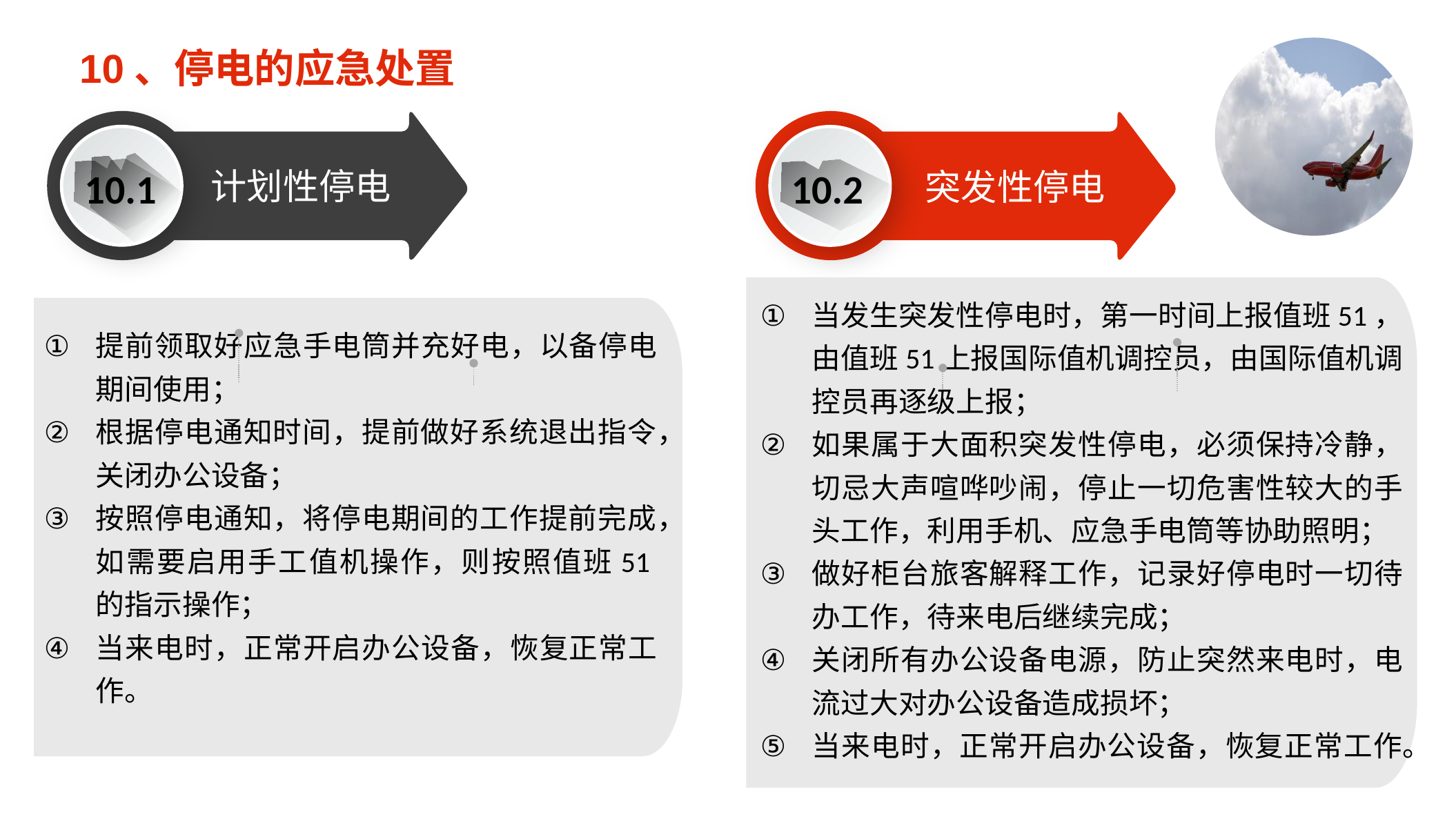

10、停电的应急处置

计划性停电

突发性停电
10.2
10.1

当发生突发性停电时，第一时间上报值班51，由值班51上报国际值机调控员，由国际值机调控员再逐级上报；
如果属于大面积突发性停电，必须保持冷静，切忌大声喧哗吵闹，停止一切危害性较大的手头工作，利用手机、应急手电筒等协助照明；
做好柜台旅客解释工作，记录好停电时一切待办工作，待来电后继续完成；
关闭所有办公设备电源，防止突然来电时，电流过大对办公设备造成损坏；
当来电时，正常开启办公设备，恢复正常工作。

提前领取好应急手电筒并充好电，以备停电期间使用；
根据停电通知时间，提前做好系统退出指令，关闭办公设备；
按照停电通知，将停电期间的工作提前完成，如需要启用手工值机操作，则按照值班51的指示操作；
当来电时，正常开启办公设备，恢复正常工作。